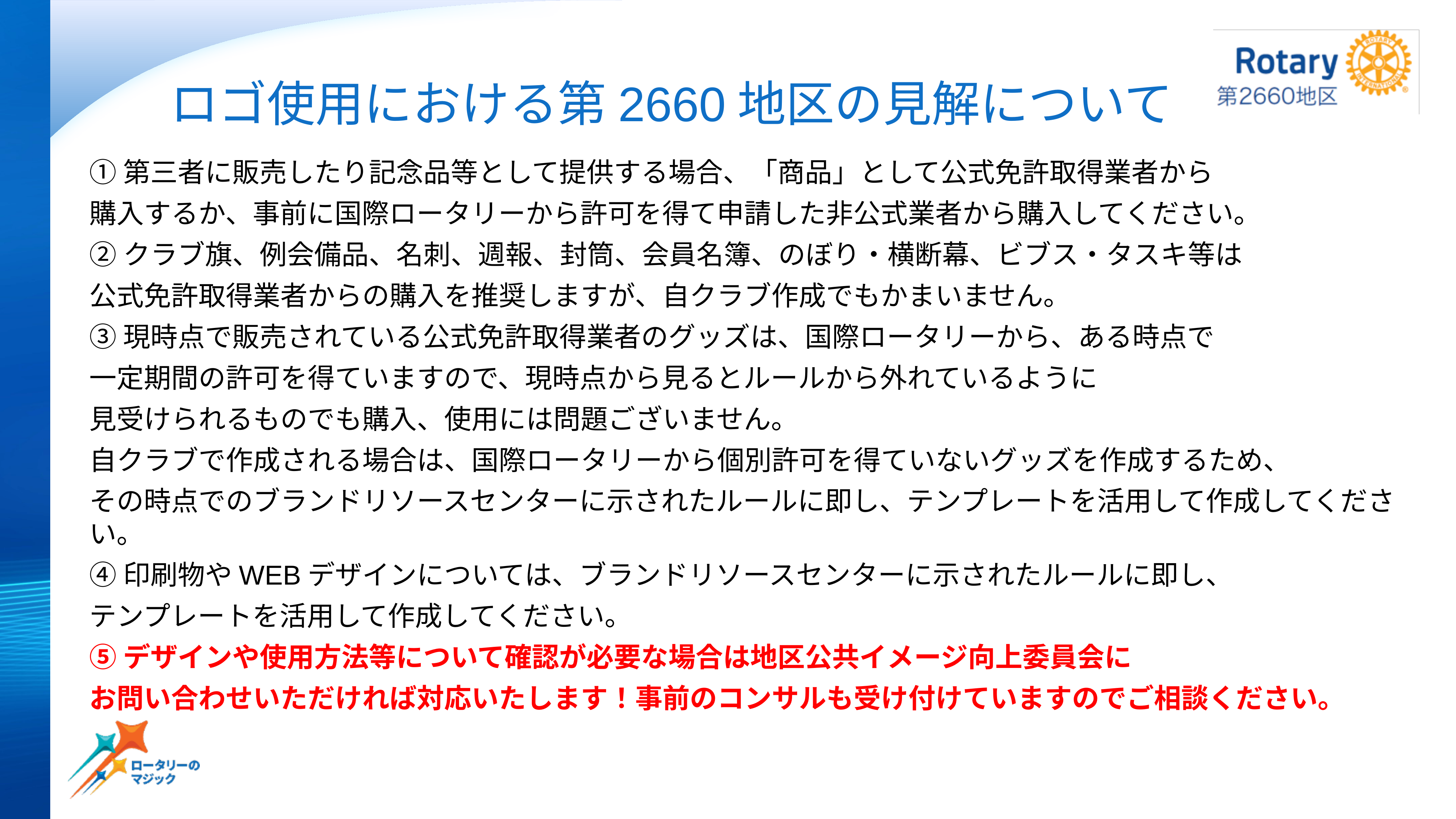

ロゴ使用における第2660地区の見解について
①第三者に販売したり記念品等として提供する場合、「商品」として公式免許取得業者から
購入するか、事前に国際ロータリーから許可を得て申請した非公式業者から購入してください。
②クラブ旗、例会備品、名刺、週報、封筒、会員名簿、のぼり・横断幕、ビブス・タスキ等は
公式免許取得業者からの購入を推奨しますが、自クラブ作成でもかまいません。
③現時点で販売されている公式免許取得業者のグッズは、国際ロータリーから、ある時点で
一定期間の許可を得ていますので、現時点から見るとルールから外れているように
見受けられるものでも購入、使用には問題ございません。
自クラブで作成される場合は、国際ロータリーから個別許可を得ていないグッズを作成するため、
その時点でのブランドリソースセンターに示されたルールに即し、テンプレートを活用して作成してください。
④印刷物やWEBデザインについては、ブランドリソースセンターに示されたルールに即し、
テンプレートを活用して作成してください。
⑤デザインや使用方法等について確認が必要な場合は地区公共イメージ向上委員会に
お問い合わせいただければ対応いたします！事前のコンサルも受け付けていますのでご相談ください。
#